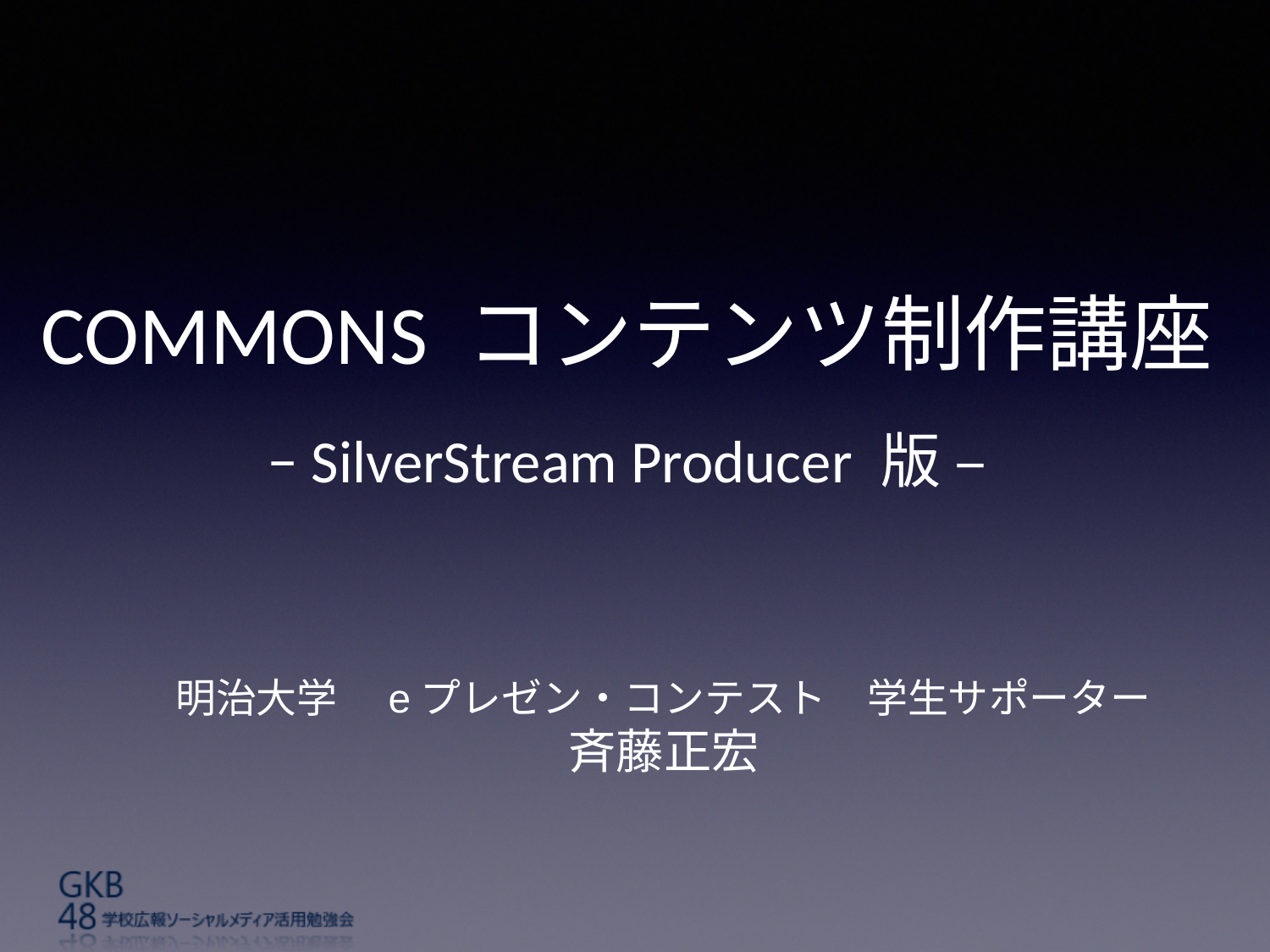

COMMONS コンテンツ制作講座

− SilverStream Producer 版 –
明治大学　eプレゼン・コンテスト　学生サポーター
斉藤正宏